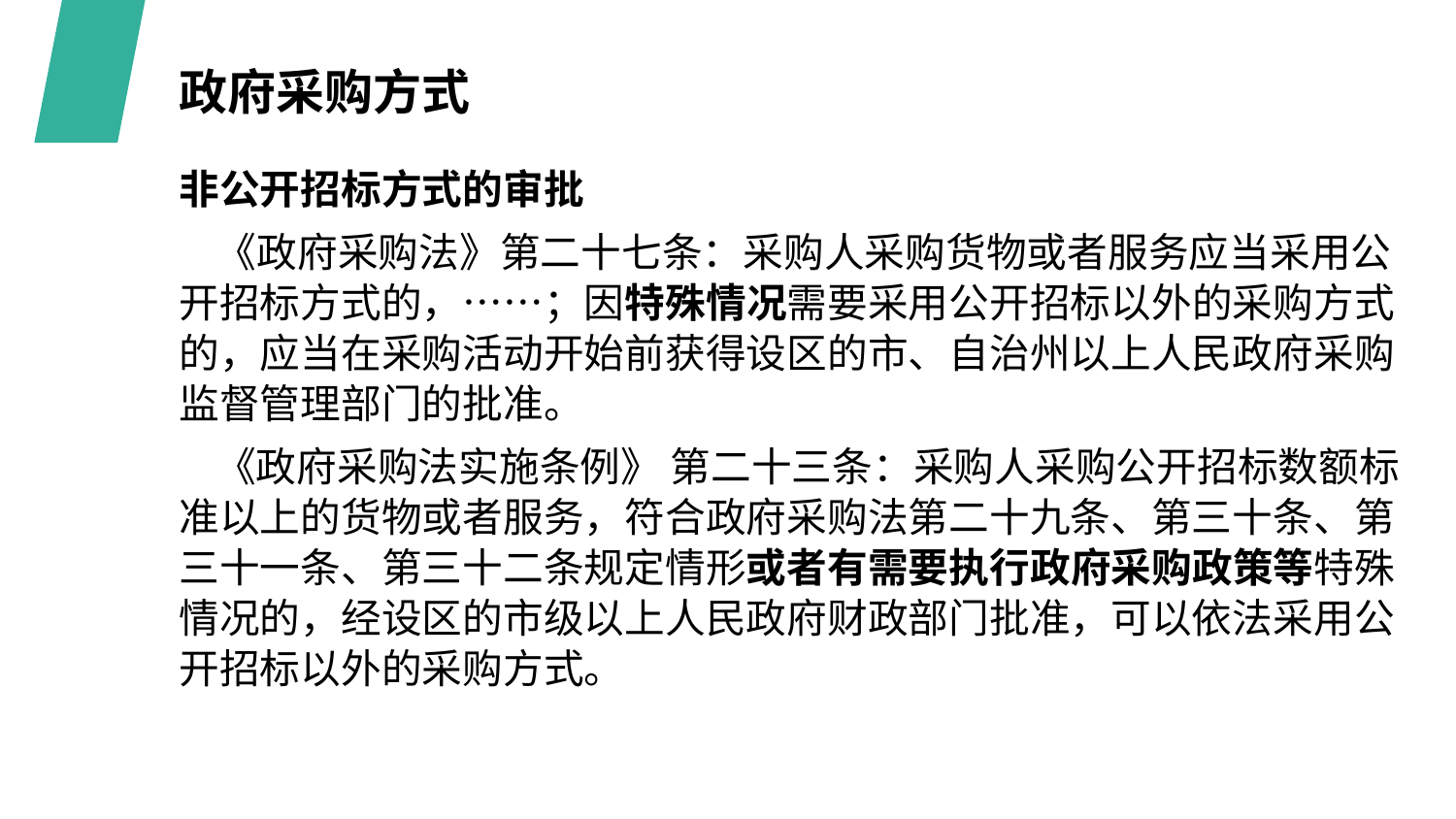

政府采购方式
非公开招标方式的审批
   《政府采购法》第二十七条：采购人采购货物或者服务应当采用公开招标方式的，……；因特殊情况需要采用公开招标以外的采购方式的，应当在采购活动开始前获得设区的市、自治州以上人民政府采购监督管理部门的批准。
   《政府采购法实施条例》 第二十三条：采购人采购公开招标数额标准以上的货物或者服务，符合政府采购法第二十九条、第三十条、第三十一条、第三十二条规定情形或者有需要执行政府采购政策等特殊情况的，经设区的市级以上人民政府财政部门批准，可以依法采用公开招标以外的采购方式。